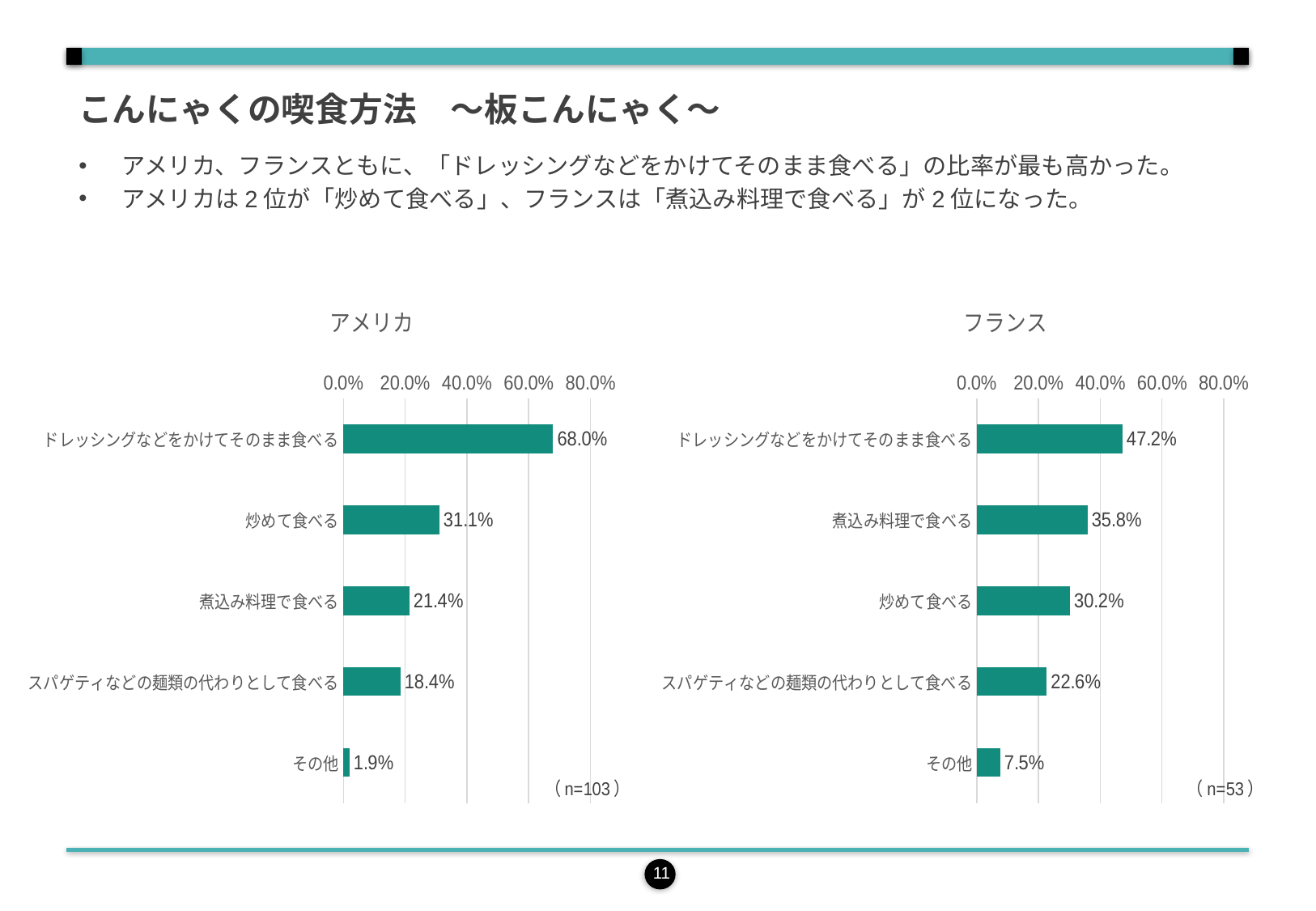

こんにゃくの喫食方法　～板こんにゃく～
アメリカ、フランスともに、「ドレッシングなどをかけてそのまま食べる」の比率が最も高かった。
アメリカは2位が「炒めて食べる」、フランスは「煮込み料理で食べる」が2位になった。

### Chart: アメリカ

| Category | 列1 |
|---|---|
| ドレッシングなどをかけてそのまま食べる | 67.96116504854369 |
| 炒めて食べる | 31.067961165048544 |
| 煮込み料理で食べる | 21.359223300970875 |
| スパゲティなどの麺類の代わりとして食べる | 18.446601941747574 |
| その他 | 1.941747572815534 |

### Chart: フランス

| Category | 列1 |
|---|---|
| ドレッシングなどをかけてそのまま食べる | 47.16981132075472 |
| 煮込み料理で食べる | 35.84905660377358 |
| 炒めて食べる | 30.18867924528302 |
| スパゲティなどの麺類の代わりとして食べる | 22.641509433962263 |
| その他 | 7.547169811320755 |
11